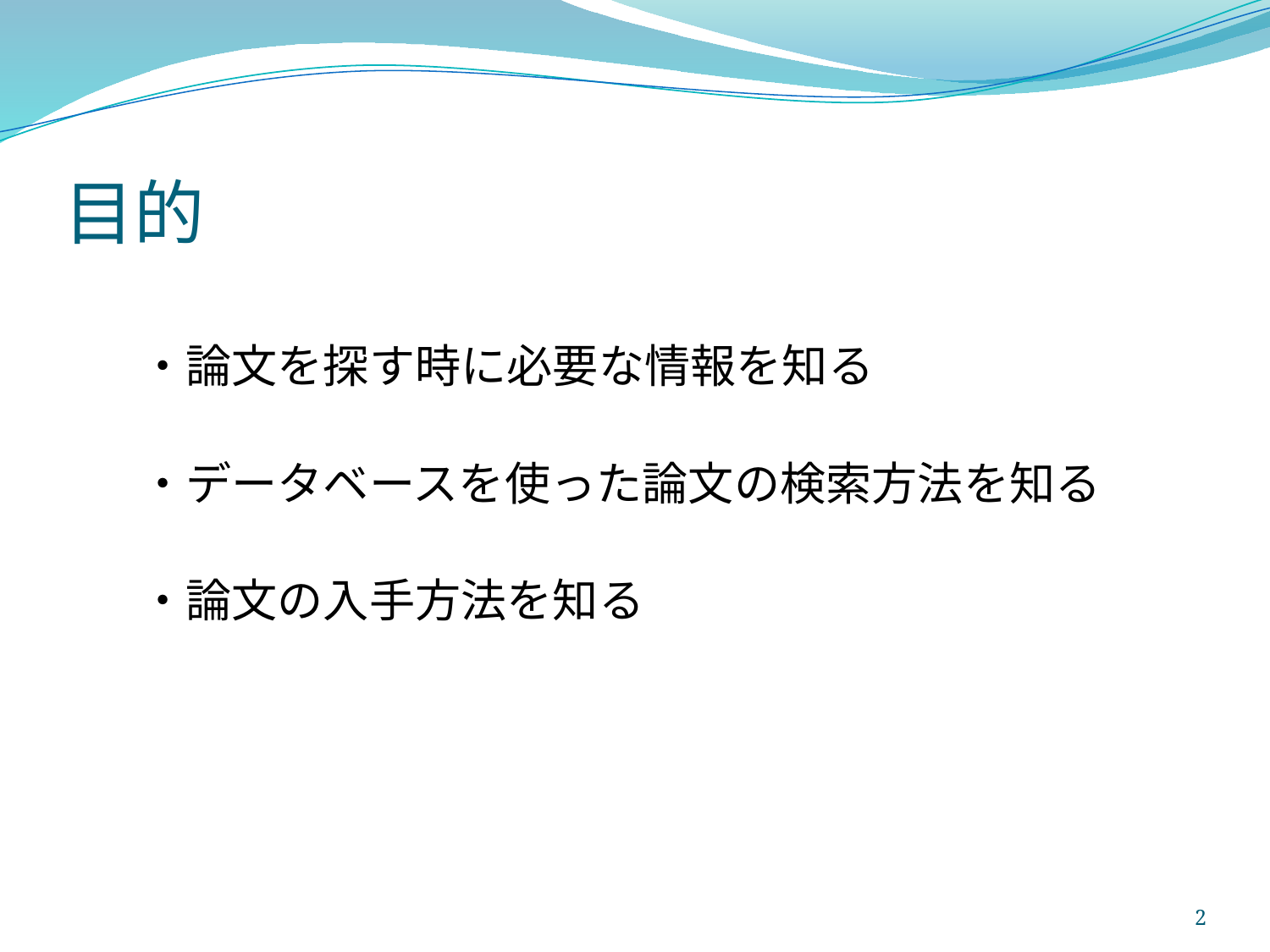

# 目的

・論文を探す時に必要な情報を知る

・データベースを使った論文の検索方法を知る

・論文の入手方法を知る

2